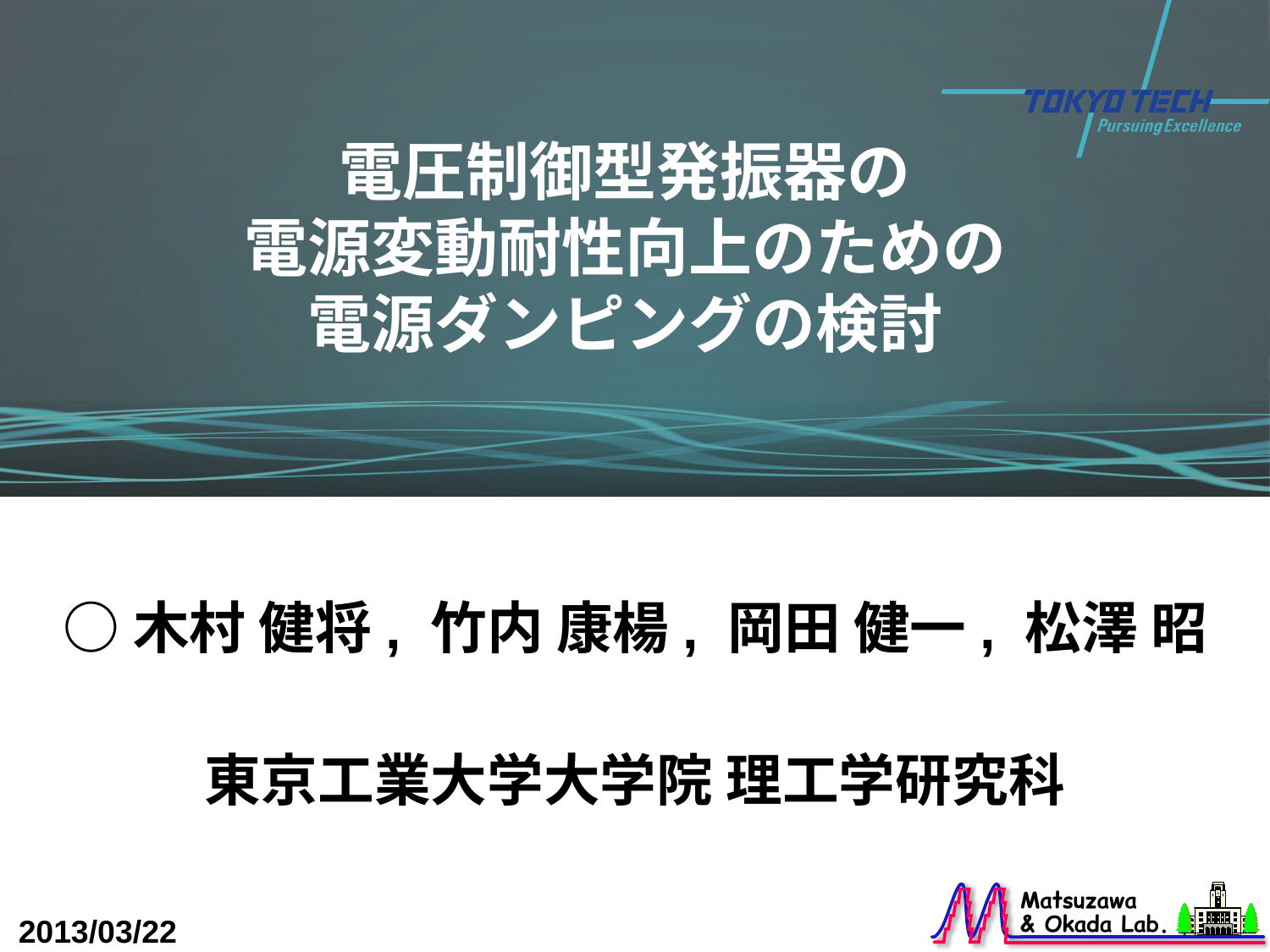

# 電圧制御型発振器の 電源変動耐性向上のための 電源ダンピングの検討
○木村 健将, 竹内 康楊, 岡田 健一, 松澤 昭
東京工業大学大学院 理工学研究科
2013/03/22